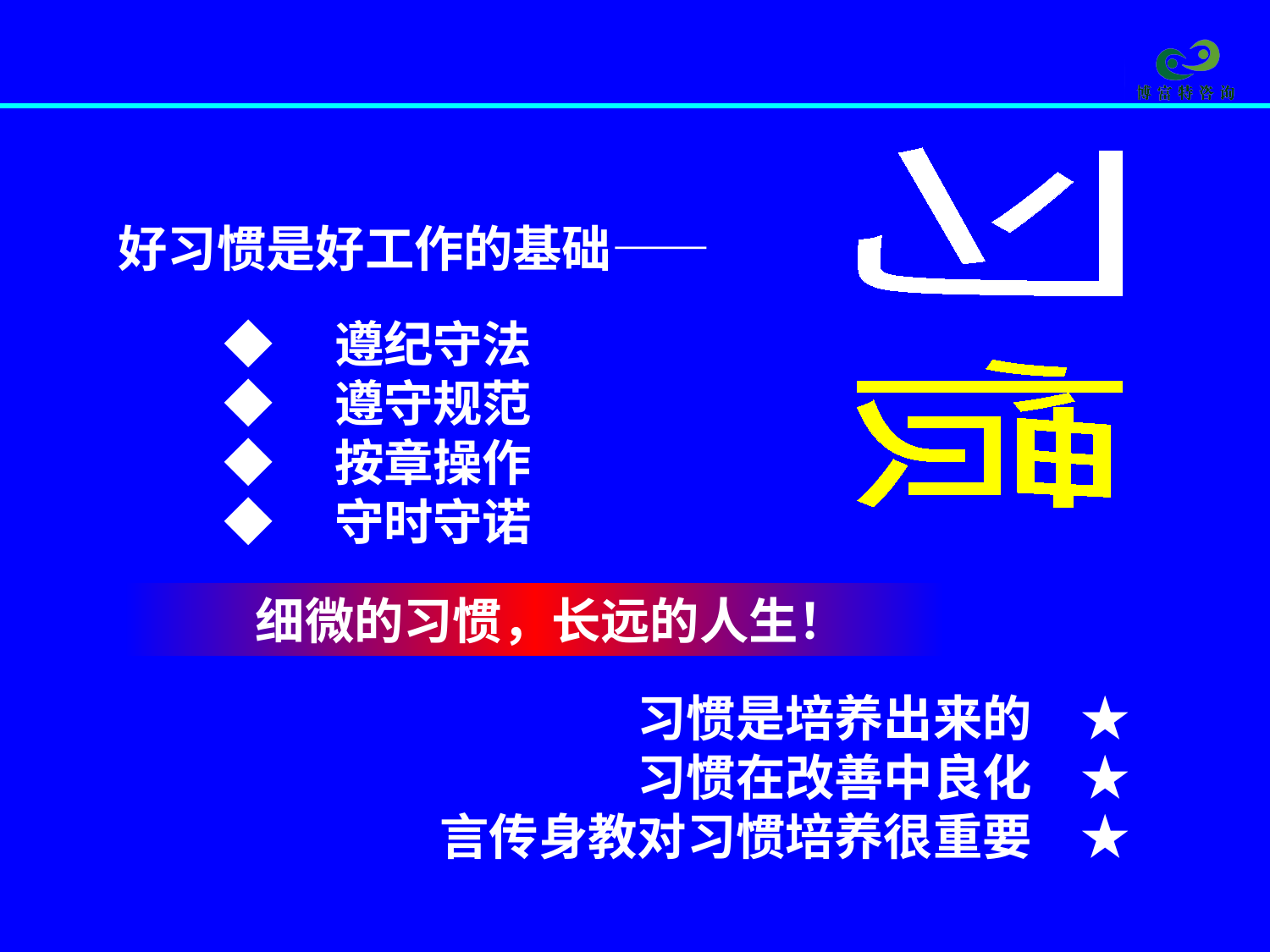

习
好习惯是好工作的基础——
惯
◆　遵纪守法
◆　遵守规范
◆　按章操作
◆　守时守诺
  细微的习惯，长远的人生！
习惯是培养出来的　★
习惯在改善中良化　★
言传身教对习惯培养很重要　★
#